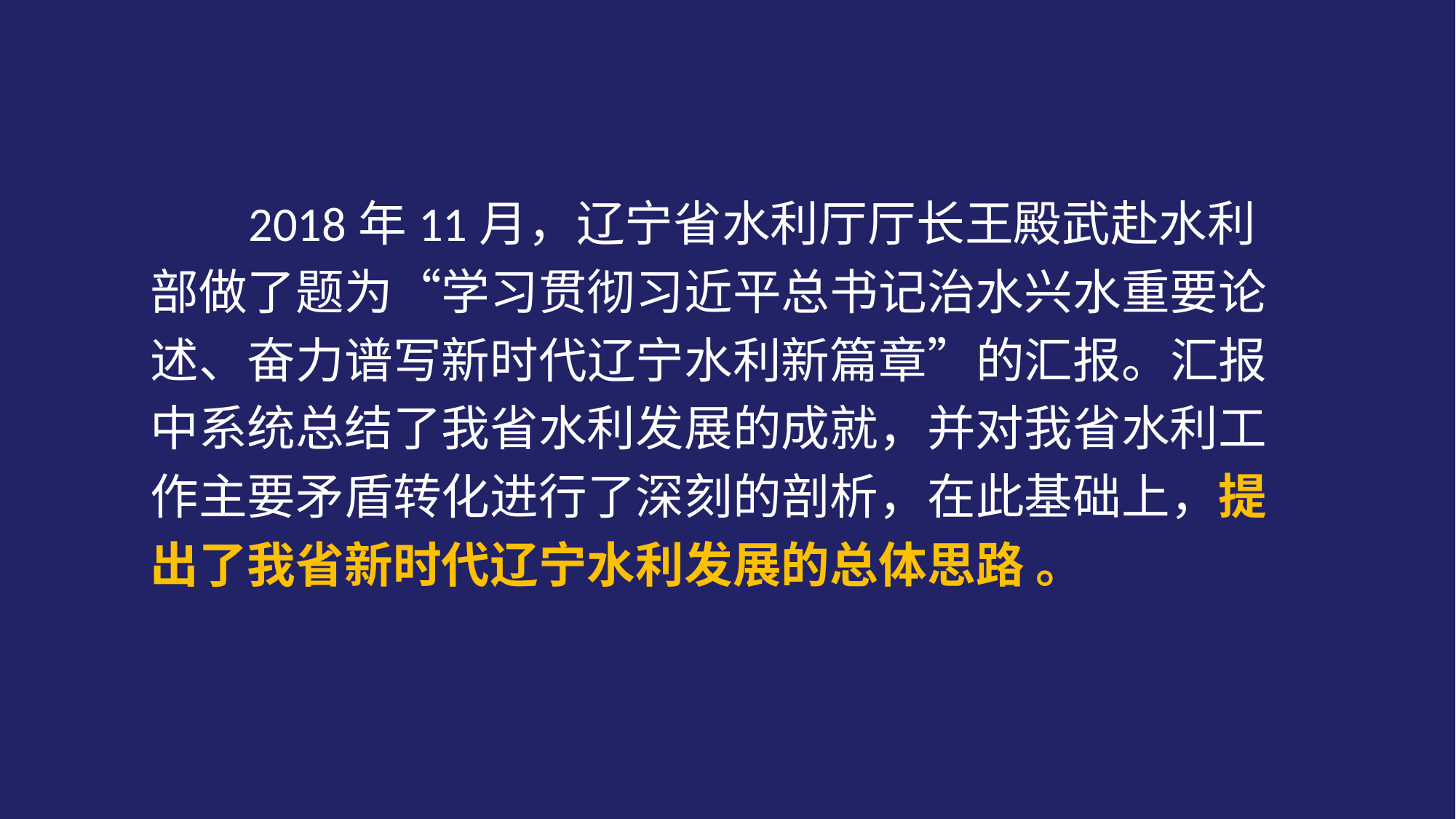

2018年11月，辽宁省水利厅厅长王殿武赴水利部做了题为“学习贯彻习近平总书记治水兴水重要论述、奋力谱写新时代辽宁水利新篇章”的汇报。汇报中系统总结了我省水利发展的成就，并对我省水利工作主要矛盾转化进行了深刻的剖析，在此基础上，提出了我省新时代辽宁水利发展的总体思路 。